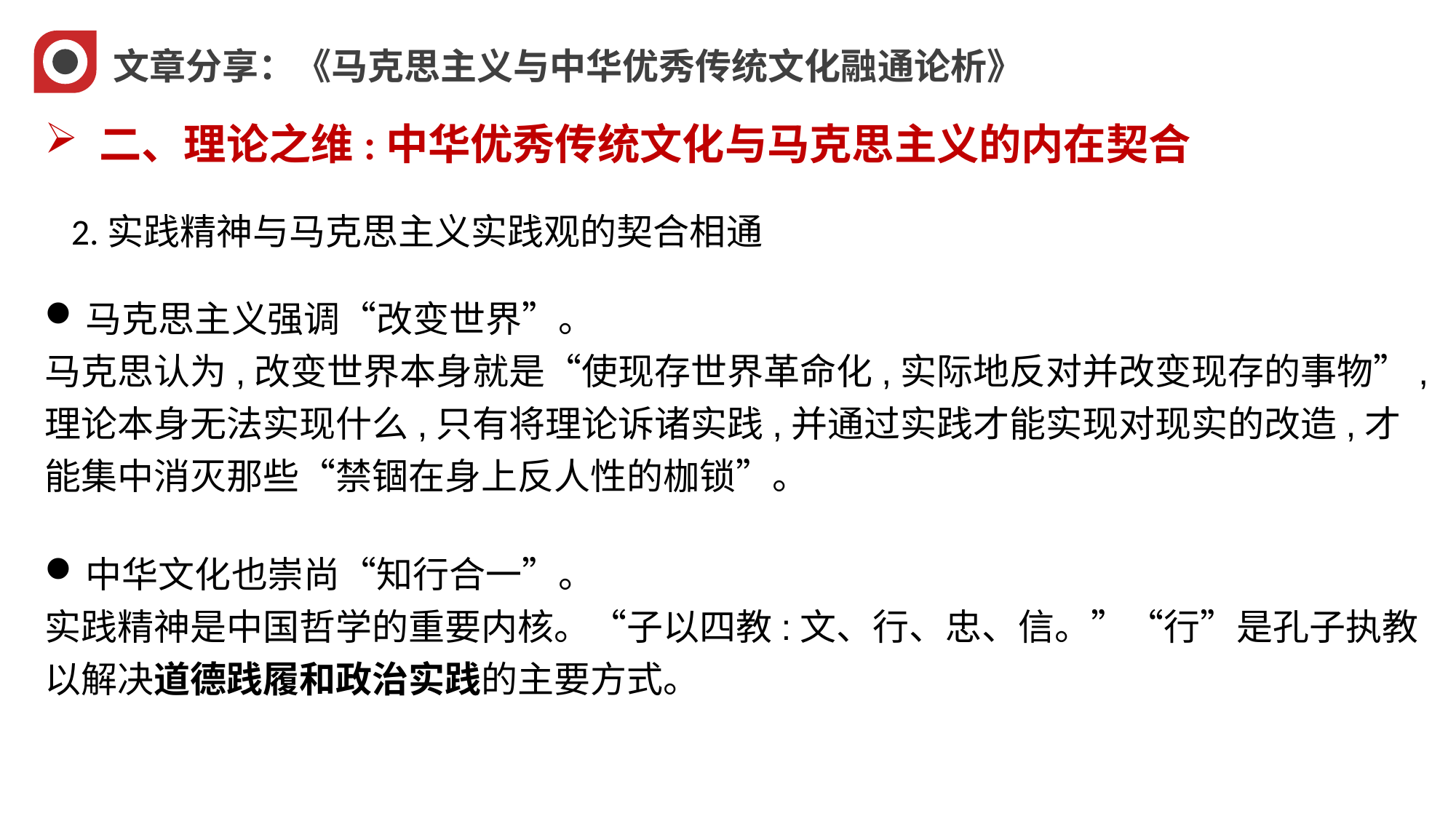

文章分享：《马克思主义与中华优秀传统文化融通论析》
二、理论之维:中华优秀传统文化与马克思主义的内在契合
2.实践精神与马克思主义实践观的契合相通
马克思主义强调“改变世界”。
马克思认为,改变世界本身就是“使现存世界革命化,实际地反对并改变现存的事物”,理论本身无法实现什么,只有将理论诉诸实践,并通过实践才能实现对现实的改造,才能集中消灭那些“禁锢在身上反人性的枷锁”。
中华文化也崇尚“知行合一”。
实践精神是中国哲学的重要内核。“子以四教:文、行、忠、信。”“行”是孔子执教以解决道德践履和政治实践的主要方式。